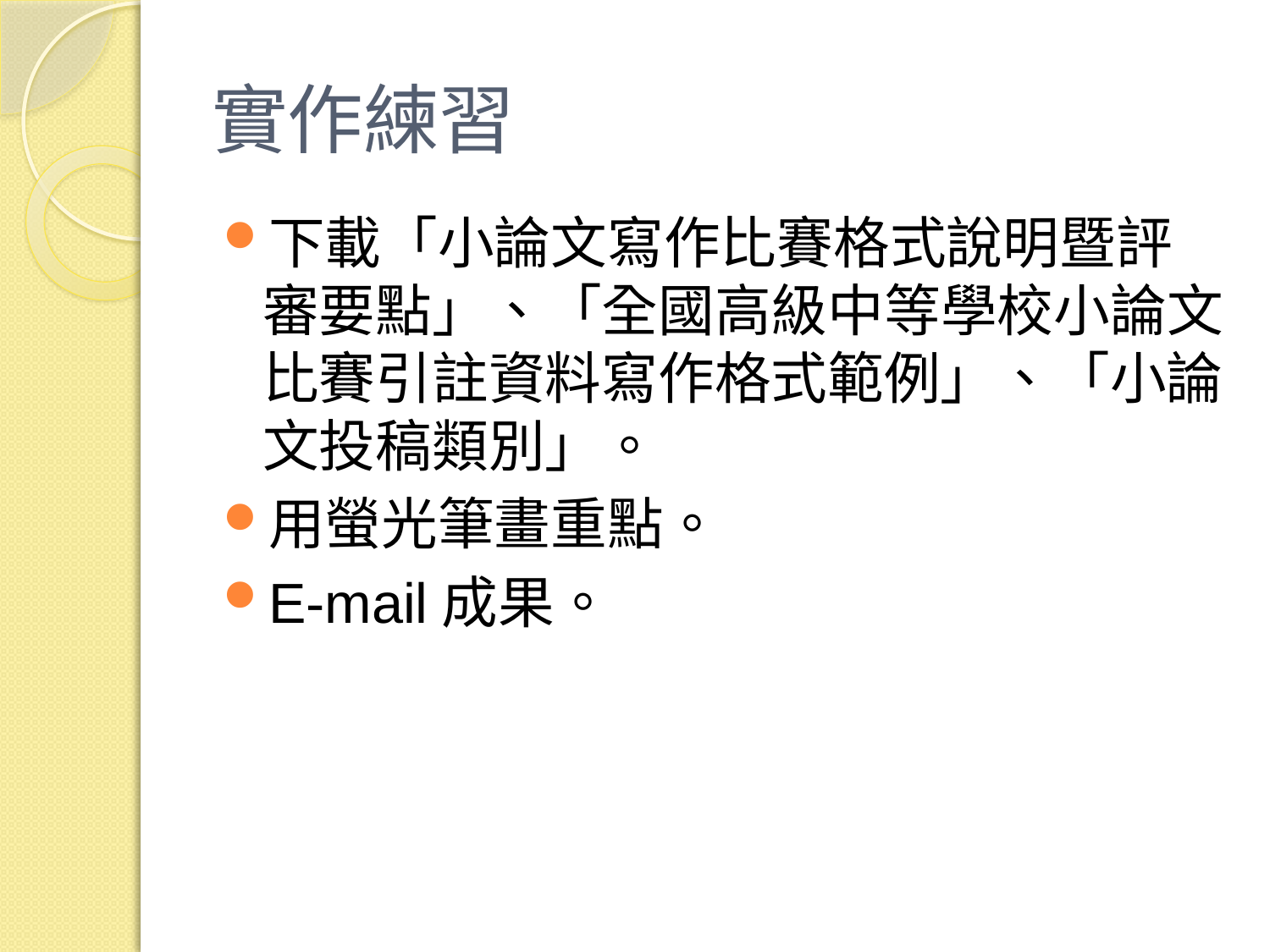

# 實作練習
下載「小論文寫作比賽格式說明暨評審要點」、「全國高級中等學校小論文比賽引註資料寫作格式範例」、「小論文投稿類別」。
用螢光筆畫重點。
E-mail成果。